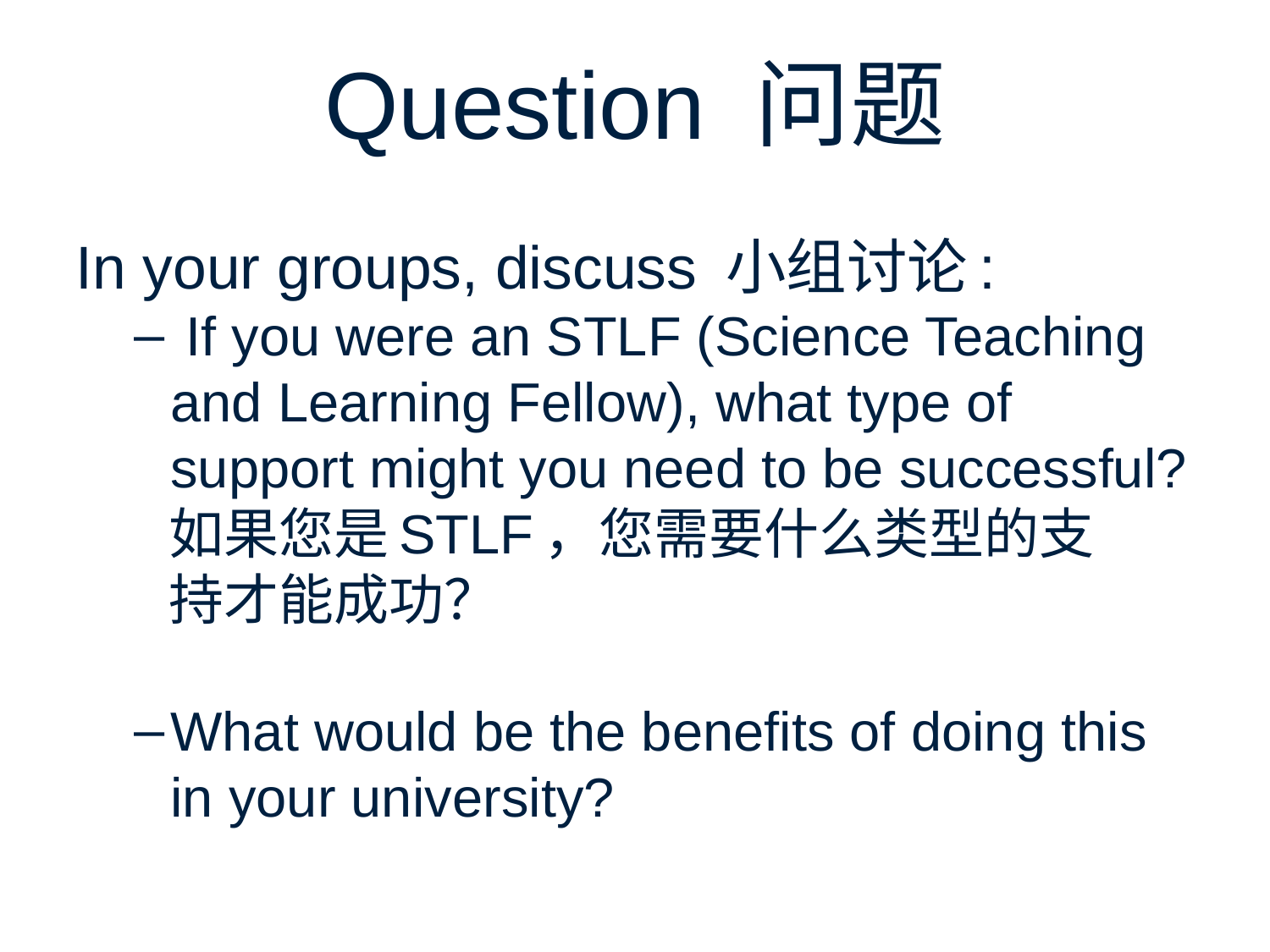

# Question 问题
In your groups, discuss 小组讨论:
 If you were an STLF (Science Teaching and Learning Fellow), what type of support might you need to be successful?
  如果您是STLF，您需要什么类型的支
  持才能成功？

What would be the benefits of doing this in your university?